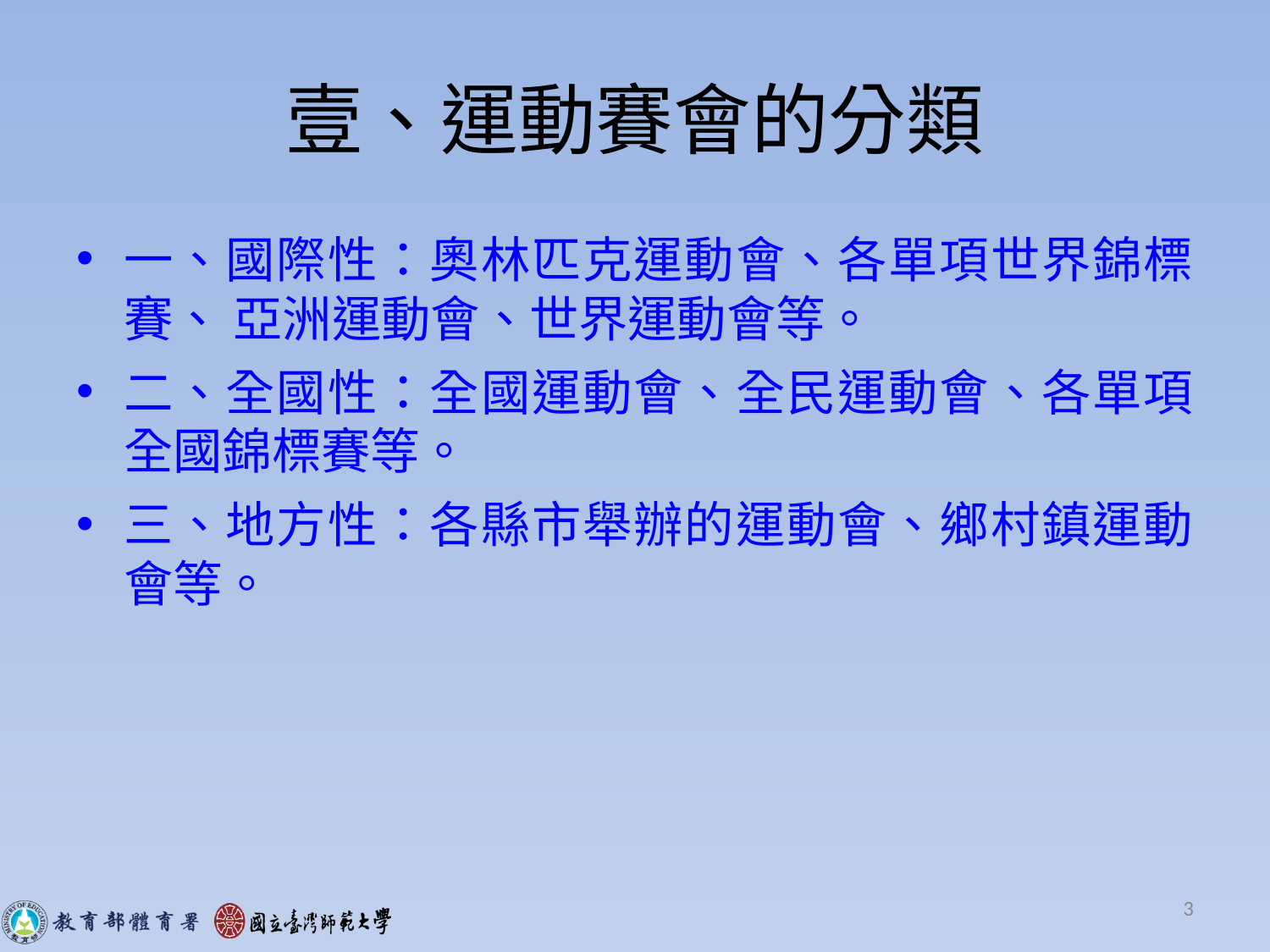

# 壹、運動賽會的分類
一、國際性：奧林匹克運動會、各單項世界錦標賽、 亞洲運動會、世界運動會等。
二、全國性：全國運動會、全民運動會、各單項全國錦標賽等。
三、地方性：各縣市舉辦的運動會、鄉村鎮運動會等。
3